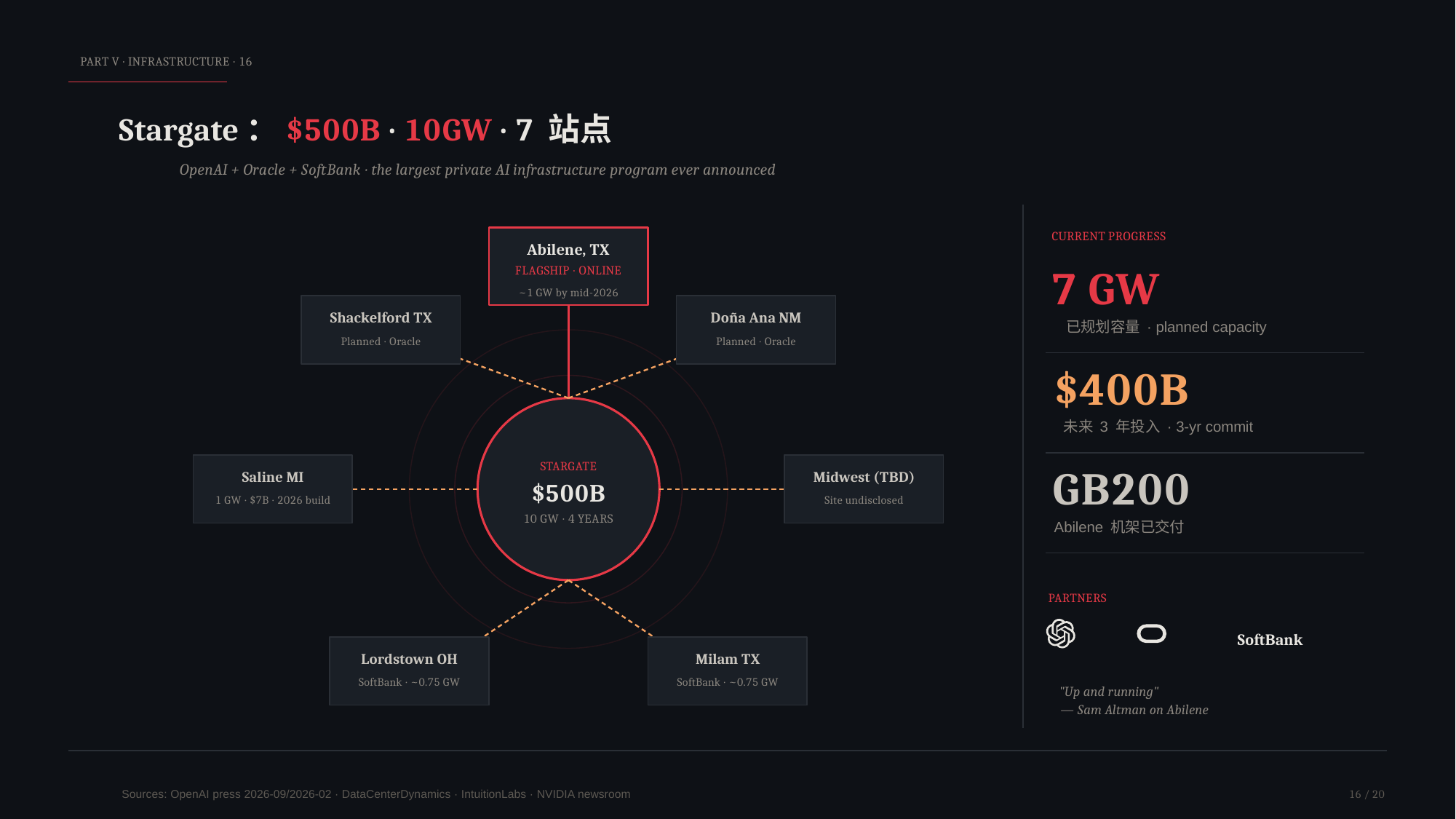

PART V · INFRASTRUCTURE · 16

Stargate：$500B · 10GW · 7 站点
OpenAI + Oracle + SoftBank · the largest private AI infrastructure program ever announced

CURRENT PROGRESS
7 GW
已规划容量 · planned capacity

$400B
未来 3 年投入 · 3-yr commit

GB200
Abilene 机架已交付

PARTNERS

SoftBank
"Up and running"
— Sam Altman on Abilene

Abilene, TX
FLAGSHIP · ONLINE
~1 GW by mid-2026

Shackelford TX
Planned · Oracle

Doña Ana NM
Planned · Oracle

STARGATE

$500B
10 GW · 4 YEARS

Saline MI
1 GW · $7B · 2026 build

Midwest (TBD)
Site undisclosed

Lordstown OH
SoftBank · ~0.75 GW

Milam TX
SoftBank · ~0.75 GW

Sources: OpenAI press 2026-09/2026-02 · DataCenterDynamics · IntuitionLabs · NVIDIA newsroom
16 / 20